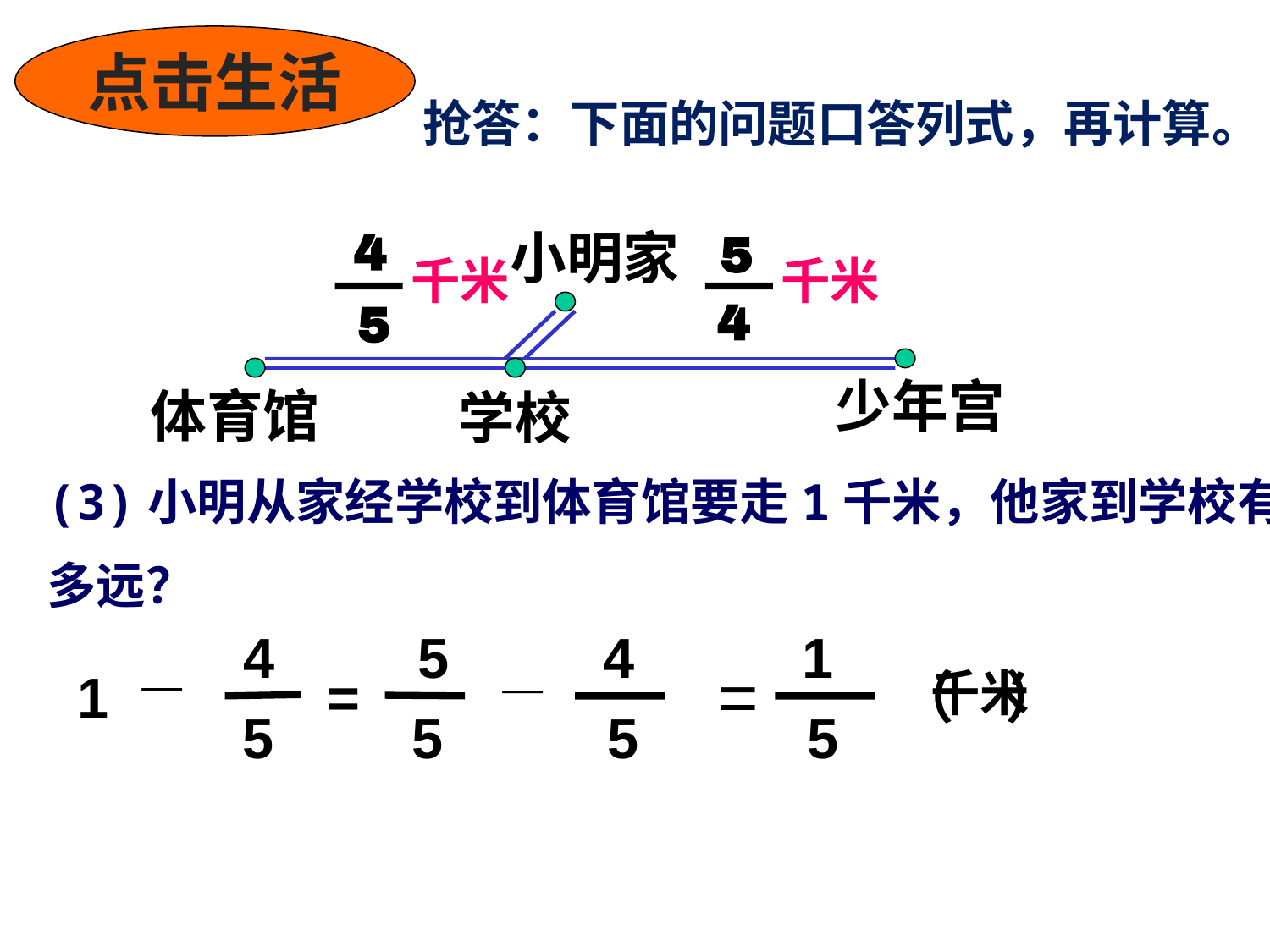

点击生活
抢答：下面的问题口答列式，再计算。
 4
小明家
 5
千米
千米
4

5

少年宫
体育馆
学校
(3)小明从家经学校到体育馆要走1千米，他家到学校有
多远？
_
_
 5
 4
 4
1
=
 1
=
（    ）
千米

5
5
5

5